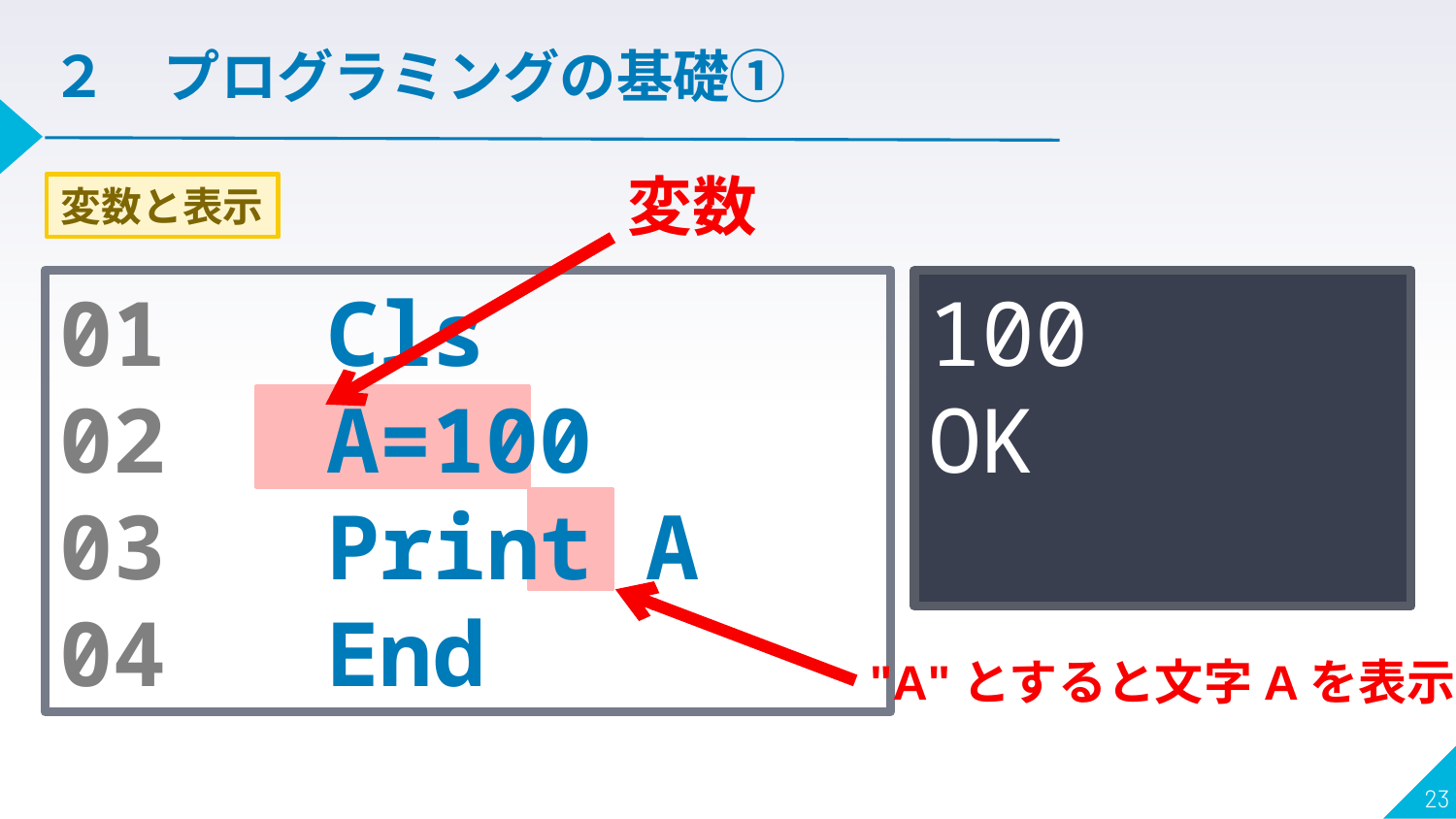

２　プログラミングの基礎①
変数
変数と表示
01   Cls
02   A=100
03   Print A
04   End
100
OK

"A"とすると文字Aを表示
23